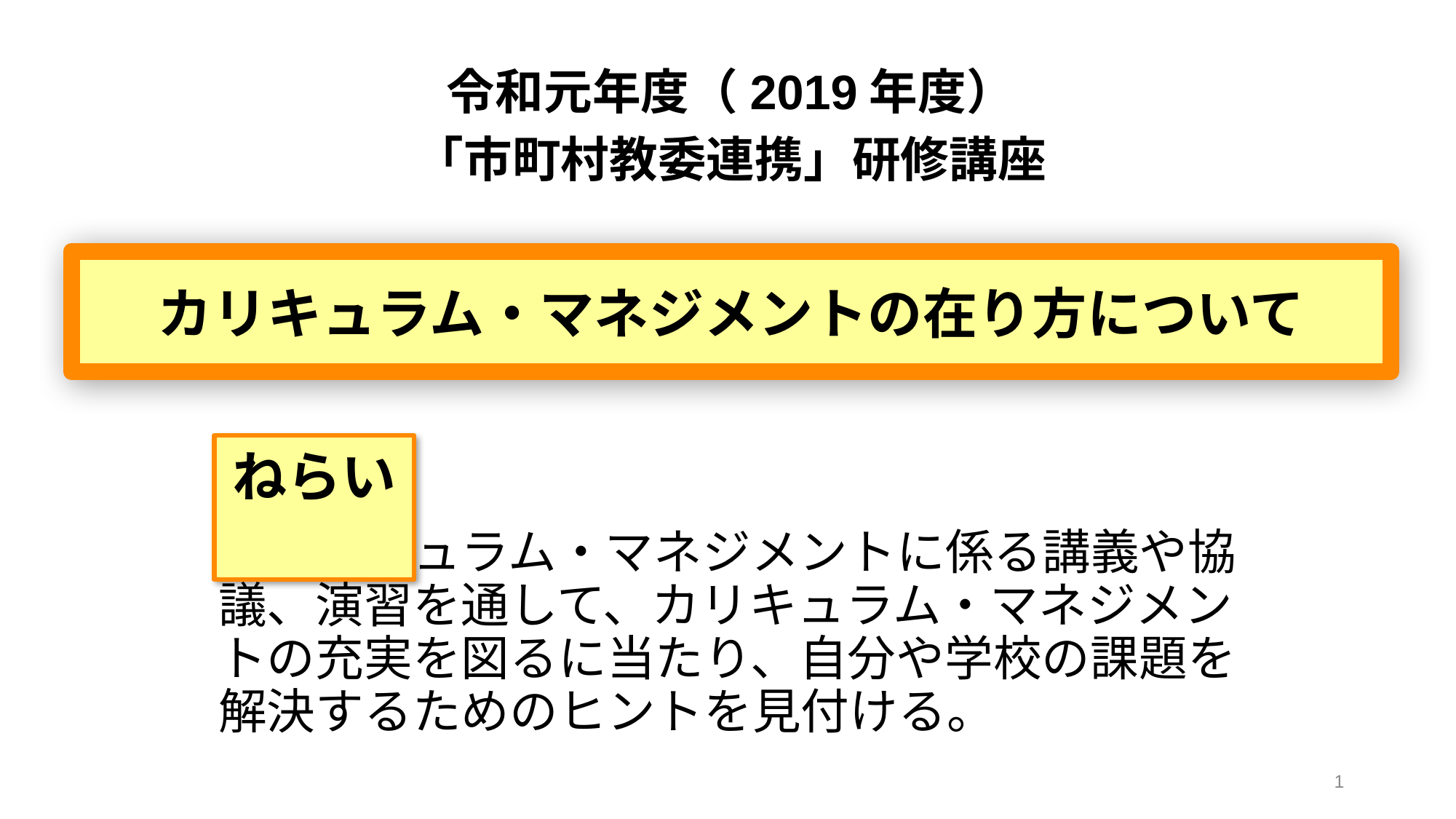

令和元年度（2019年度）
「市町村教委連携」研修講座

# カリキュラム・マネジメントの在り方について
ねらい
　カリキュラム・マネジメントに係る講義や協議、演習を通して、カリキュラム・マネジメントの充実を図るに当たり、自分や学校の課題を解決するためのヒントを見付ける。
1